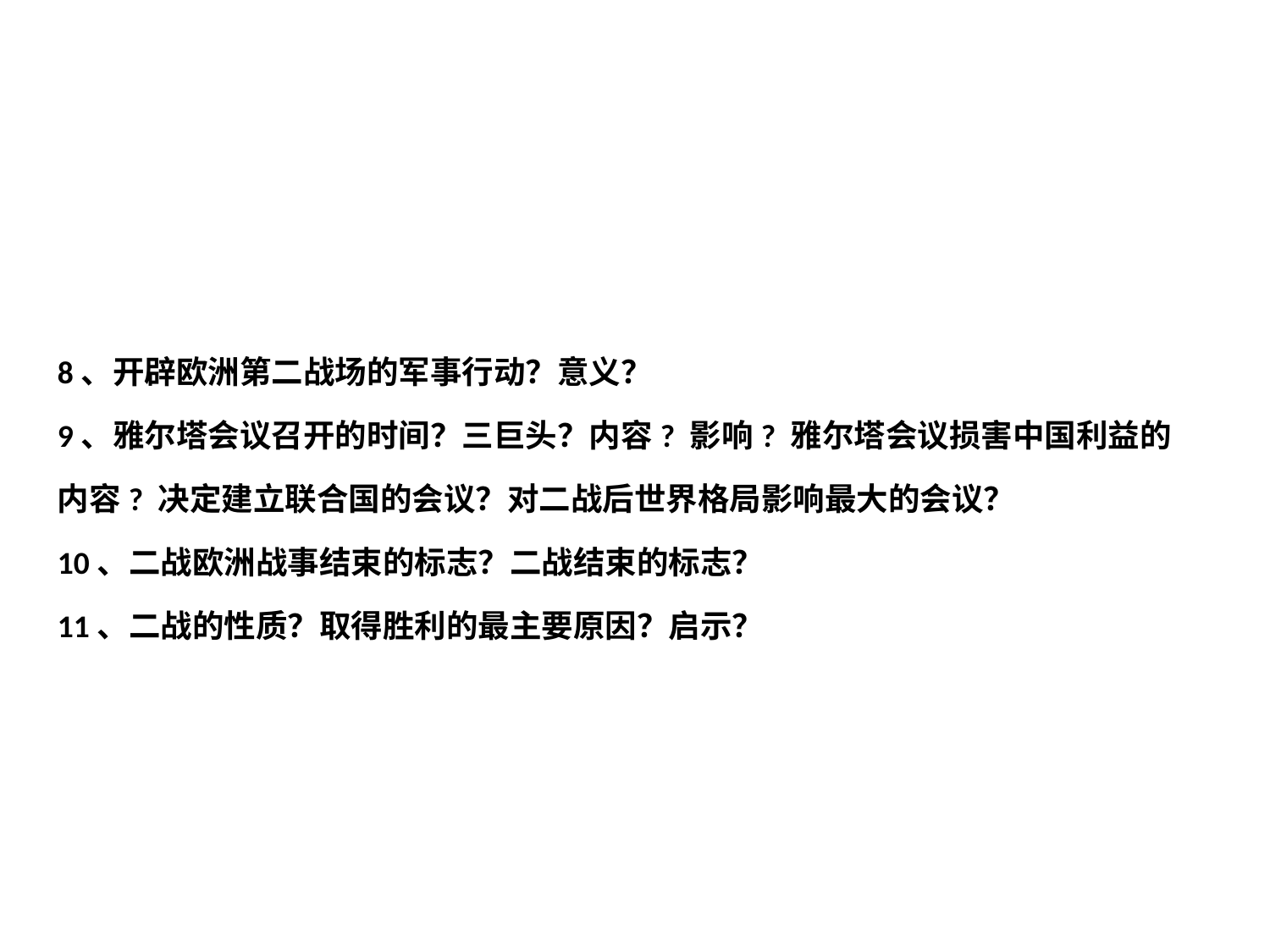

8、开辟欧洲第二战场的军事行动？意义？
9、雅尔塔会议召开的时间？三巨头？内容? 影响? 雅尔塔会议损害中国利益的内容? 决定建立联合国的会议？对二战后世界格局影响最大的会议？
10、二战欧洲战事结束的标志？二战结束的标志？
11、二战的性质？取得胜利的最主要原因？启示？